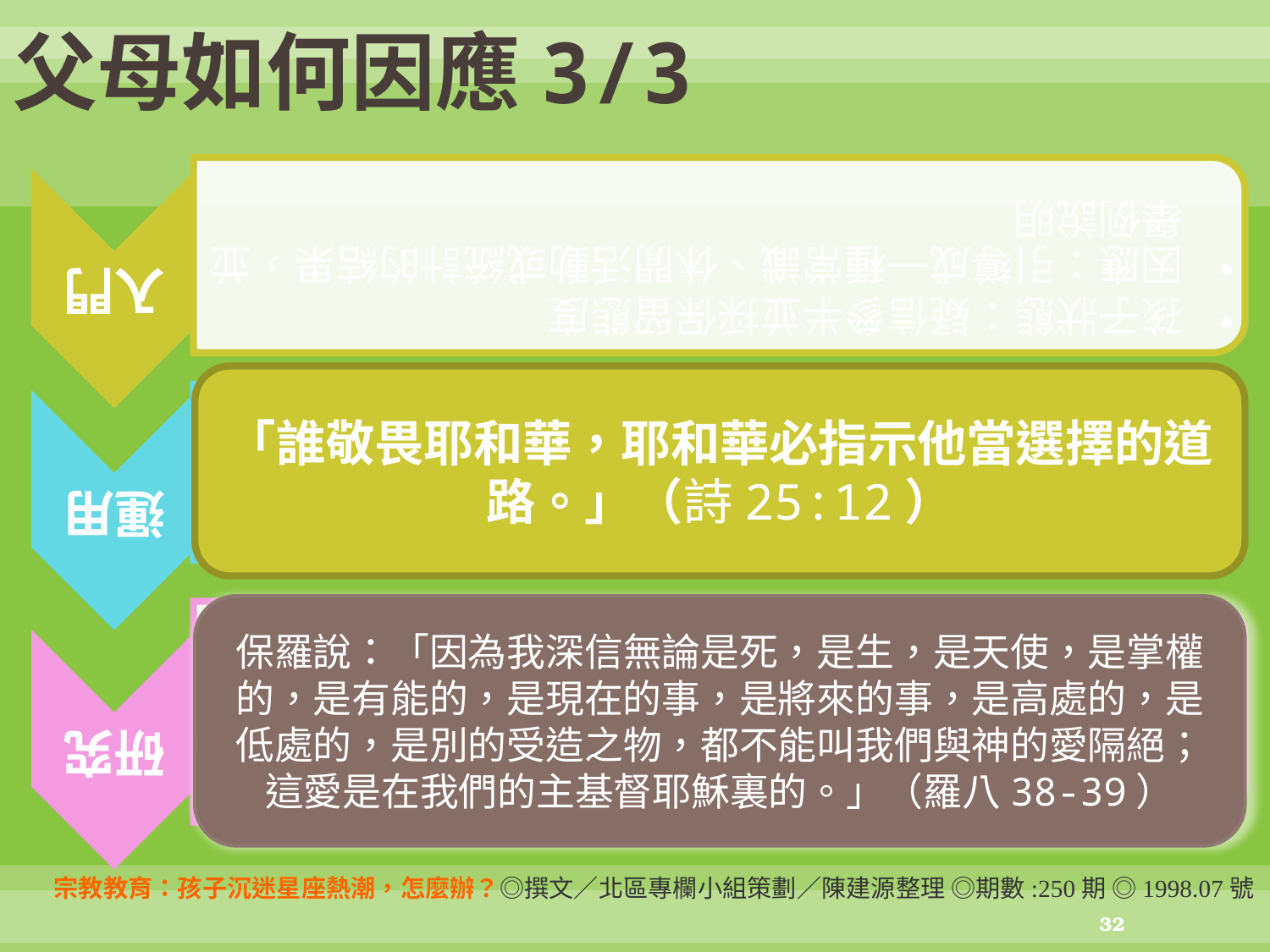

# 父母如何因應3/3
入門
孩子狀態：疑信參半並採保留態度
因應：引導成一種常識、休閒活動或統計的結果，並舉例說明
運用
孩子狀態：相信並接受星座的說法
因應：人的腳步是神所定，選擇自己的路，要依據自己的性向、能力、興趣及外在環境
研究
孩子狀態：研究星座，參加相關研究性社團
因應：了解動機；學術研究與算命僅一念之隔，接受「造物者」的安排，就不必再受星座這個受造之物來左右我們的思想
「誰敬畏耶和華，耶和華必指示他當選擇的道路。」（詩25:12）
保羅說：「因為我深信無論是死，是生，是天使，是掌權的，是有能的，是現在的事，是將來的事，是高處的，是低處的，是別的受造之物，都不能叫我們與神的愛隔絕；這愛是在我們的主基督耶穌裏的。」（羅八38-39）
宗教教育：孩子沉迷星座熱潮，怎麼辦？◎撰文／北區專欄小組策劃／陳建源整理 ◎期數:250期 ◎1998.07號
32